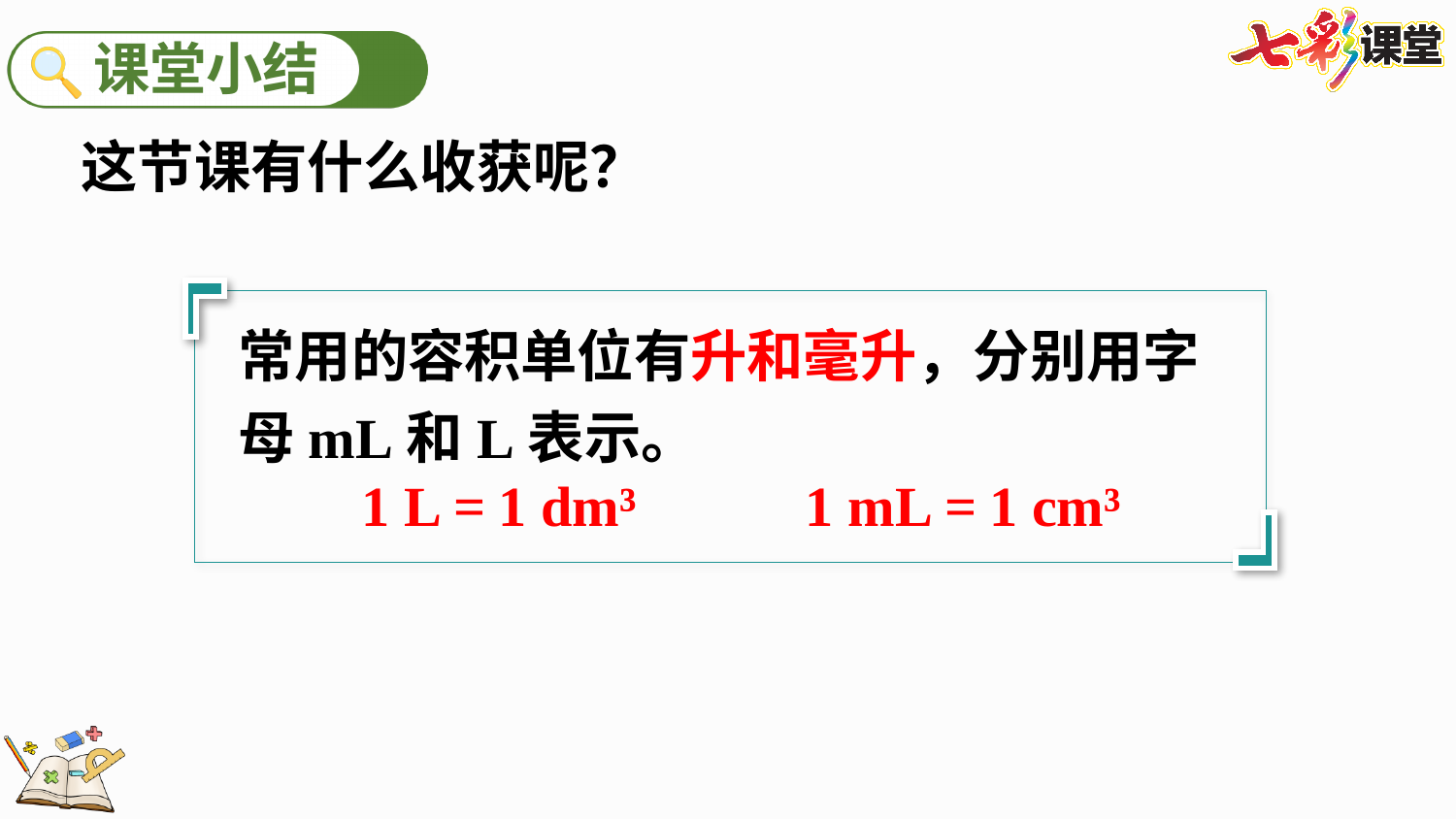

这节课有什么收获呢？

常用的容积单位有升和毫升，分别用字母mL和L表示。
1 L=1 dm³            1 mL=1 cm³